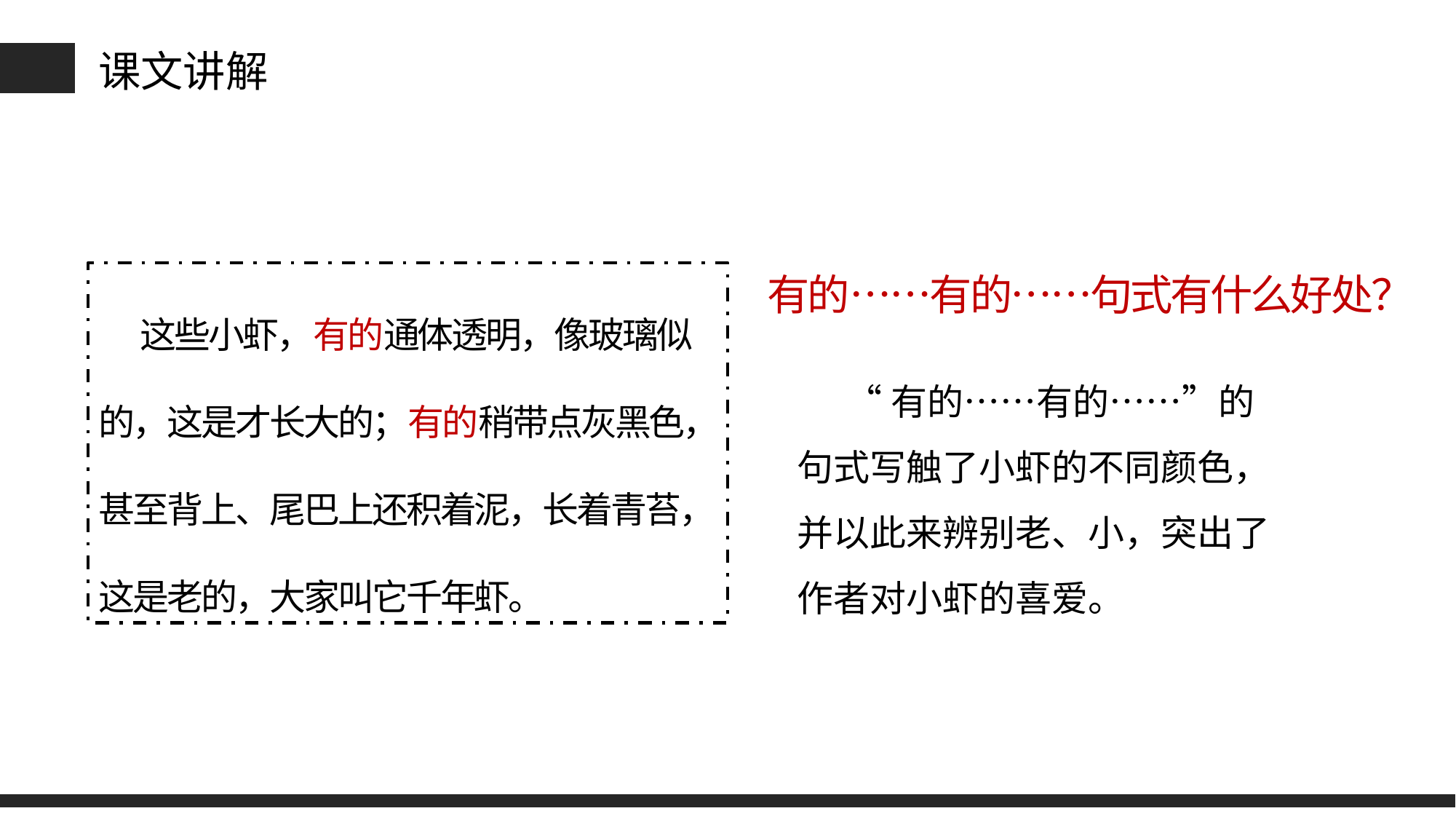

课文讲解
    这些小虾，有的通体透明，像玻璃似的，这是才长大的；有的稍带点灰黑色，甚至背上、尾巴上还积着泥，长着青苔，这是老的，大家叫它千年虾。
有的……有的……句式有什么好处？
      “有的……有的……”的句式写触了小虾的不同颜色，并以此来辨别老、小，突出了作者对小虾的喜爱。